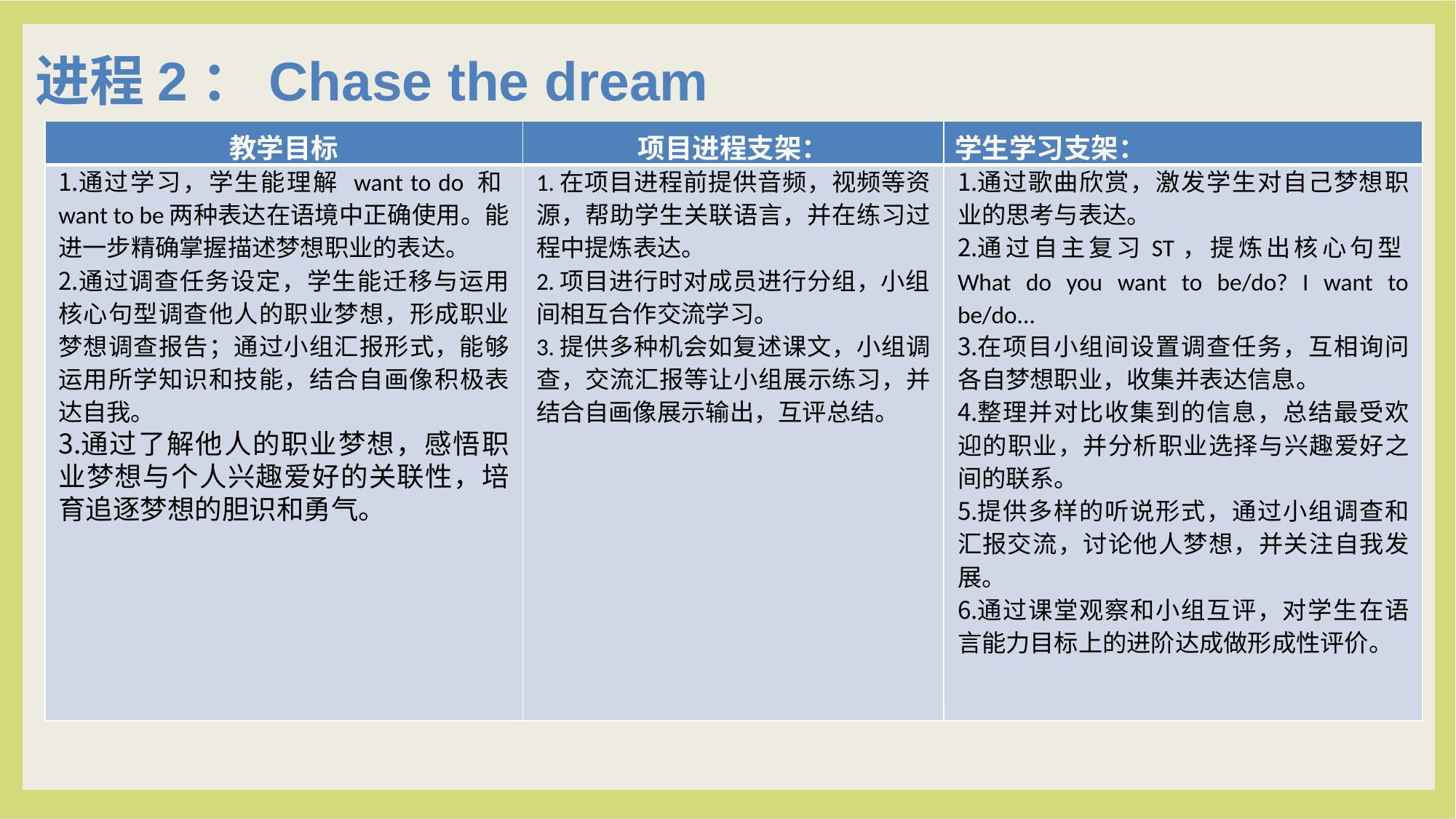

进程2：Chase the dream
14
| 教学目标 | 项目进程支架： | 学生学习支架： |
| --- | --- | --- |
| 通过学习，学生能理解 want to do 和want to be两种表达在语境中正确使用。能进一步精确掌握描述梦想职业的表达。 通过调查任务设定，学生能迁移与运用核心句型调查他人的职业梦想，形成职业梦想调查报告；通过小组汇报形式，能够运用所学知识和技能，结合自画像积极表达自我。 通过了解他人的职业梦想，感悟职业梦想与个人兴趣爱好的关联性，培育追逐梦想的胆识和勇气。 | 1.在项目进程前提供音频，视频等资源，帮助学生关联语言，并在练习过程中提炼表达。 2.项目进行时对成员进行分组，小组间相互合作交流学习。 3.提供多种机会如复述课文，小组调查，交流汇报等让小组展示练习，并结合自画像展示输出，互评总结。 | 通过歌曲欣赏，激发学生对自己梦想职业的思考与表达。 通过自主复习ST，提炼出核心句型What do you want to be/do? I want to be/do... 在项目小组间设置调查任务，互相询问各自梦想职业，收集并表达信息。 整理并对比收集到的信息，总结最受欢迎的职业，并分析职业选择与兴趣爱好之间的联系。 提供多样的听说形式，通过小组调查和汇报交流，讨论他人梦想，并关注自我发展。 通过课堂观察和小组互评，对学生在语言能力目标上的进阶达成做形成性评价。 |